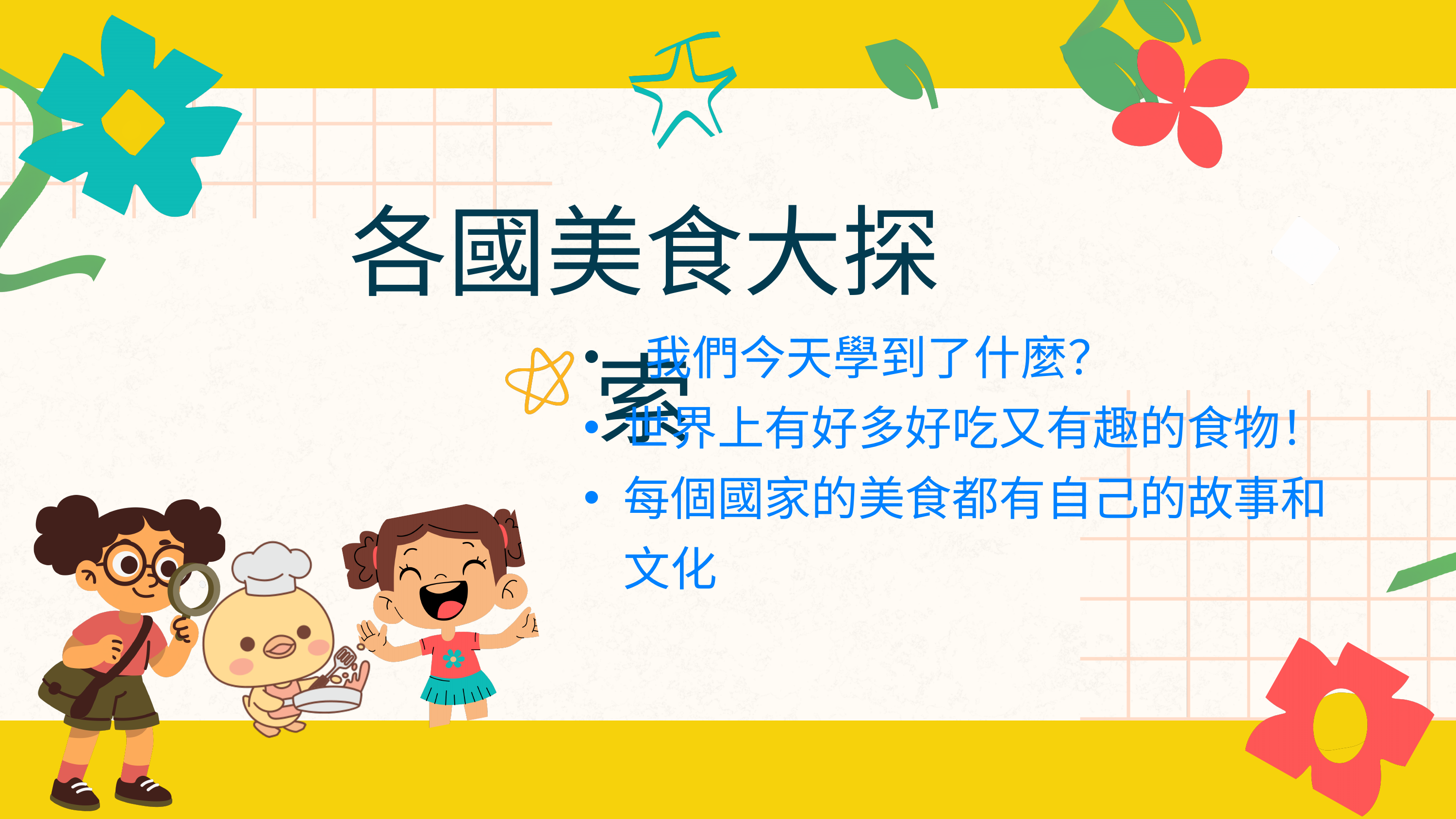

各國美食大探索

 我們今天學到了什麼？
世界上有好多好吃又有趣的食物！
每個國家的美食都有自己的故事和文化